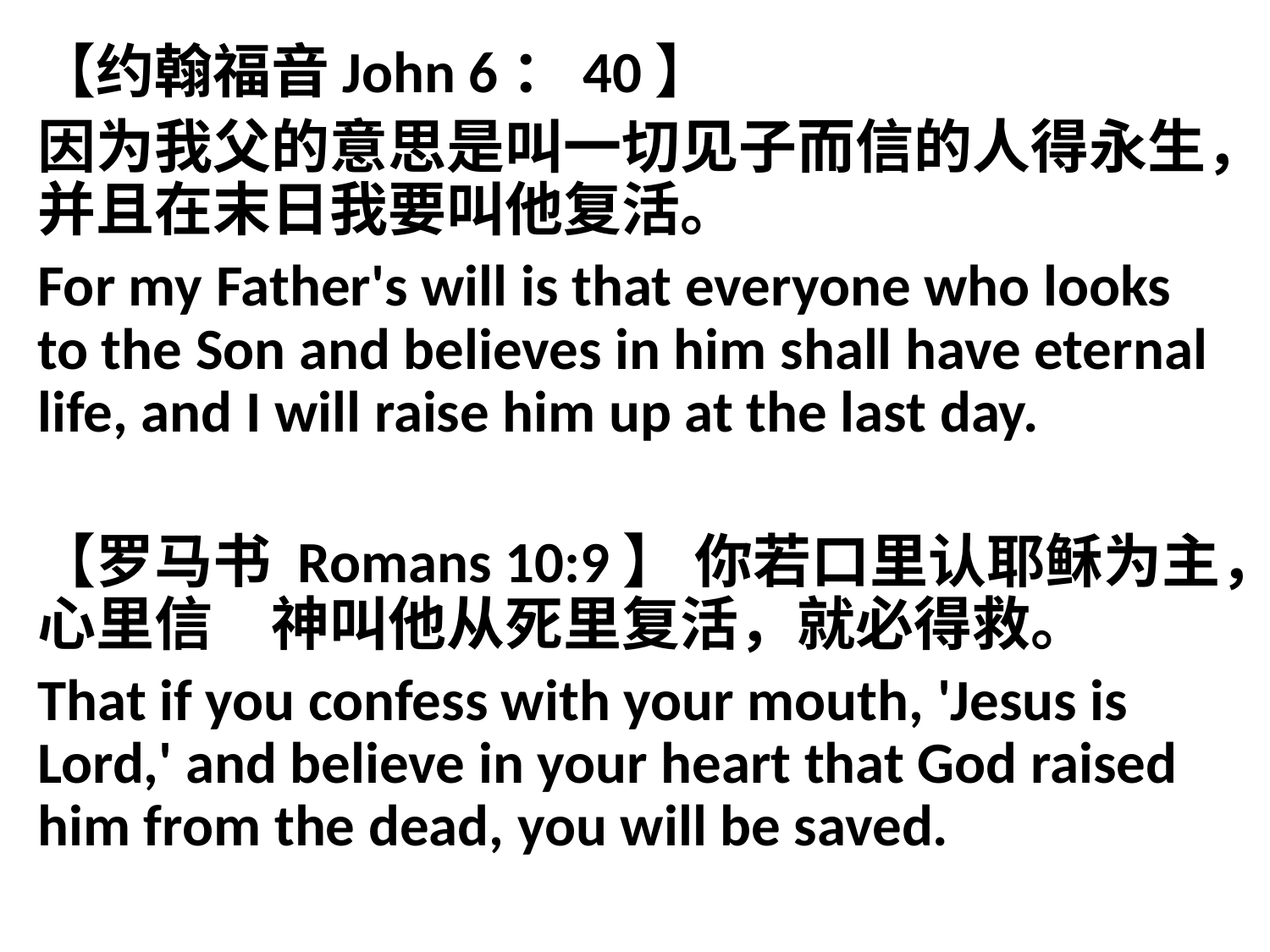

【约翰福音John 6：40】
因为我父的意思是叫一切见子而信的人得永生，并且在末日我要叫他复活。
For my Father's will is that everyone who looks to the Son and believes in him shall have eternal life, and I will raise him up at the last day.

【罗马书 Romans 10:9】 你若口里认耶稣为主，心里信　神叫他从死里复活，就必得救。
That if you confess with your mouth, 'Jesus is Lord,' and believe in your heart that God raised him from the dead, you will be saved.